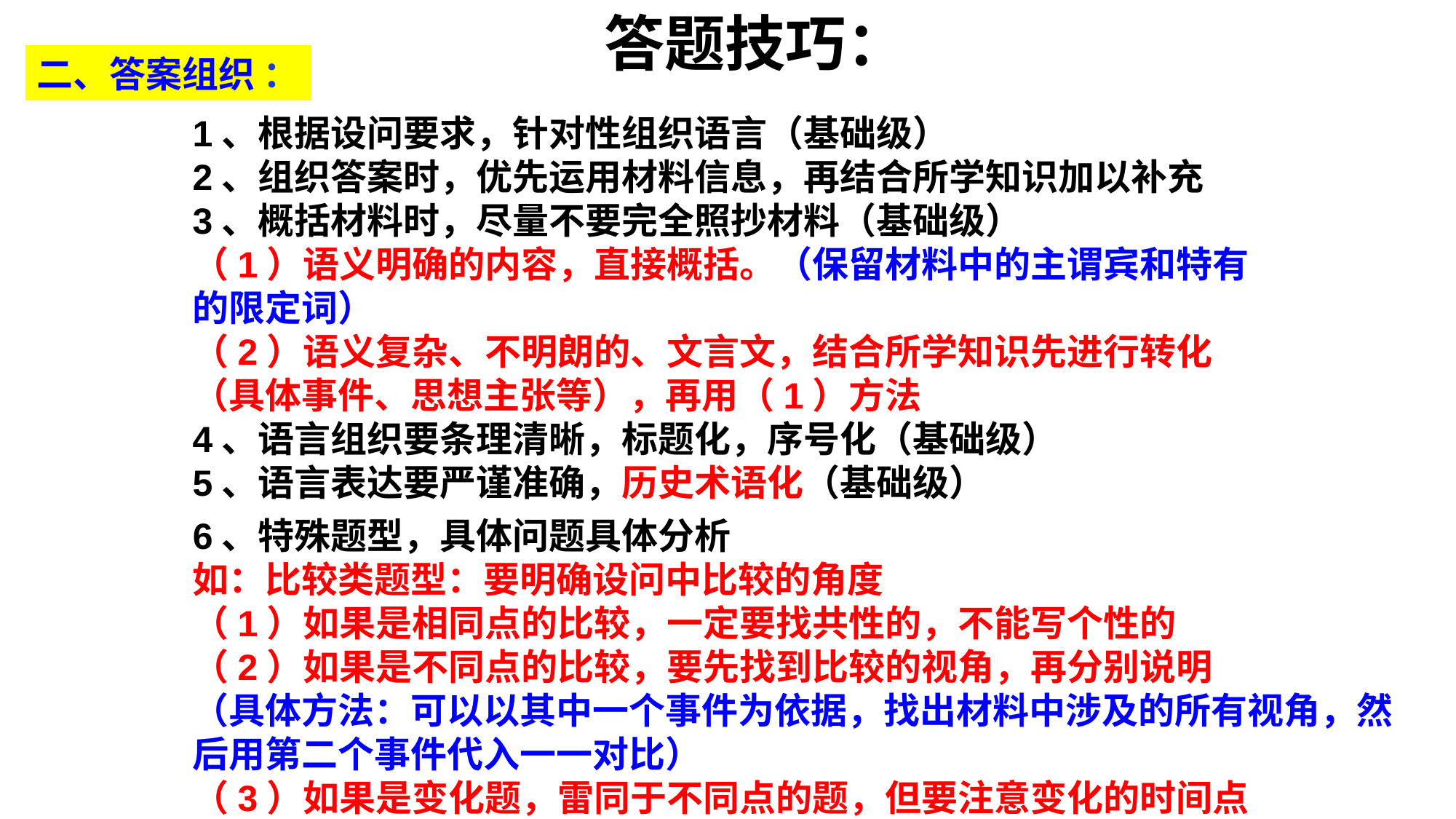

答题技巧：
二、答案组织 ：
1、根据设问要求，针对性组织语言（基础级）
2、组织答案时，优先运用材料信息，再结合所学知识加以补充
3、概括材料时，尽量不要完全照抄材料（基础级）
（1）语义明确的内容，直接概括。（保留材料中的主谓宾和特有的限定词）
（2）语义复杂、不明朗的、文言文，结合所学知识先进行转化（具体事件、思想主张等），再用（1）方法
4、语言组织要条理清晰，标题化，序号化（基础级）
5、语言表达要严谨准确，历史术语化（基础级）
6、特殊题型，具体问题具体分析
如：比较类题型：要明确设问中比较的角度
（1）如果是相同点的比较，一定要找共性的，不能写个性的
（2）如果是不同点的比较，要先找到比较的视角，再分别说明
（具体方法：可以以其中一个事件为依据，找出材料中涉及的所有视角，然后用第二个事件代入一一对比）
（3）如果是变化题，雷同于不同点的题，但要注意变化的时间点